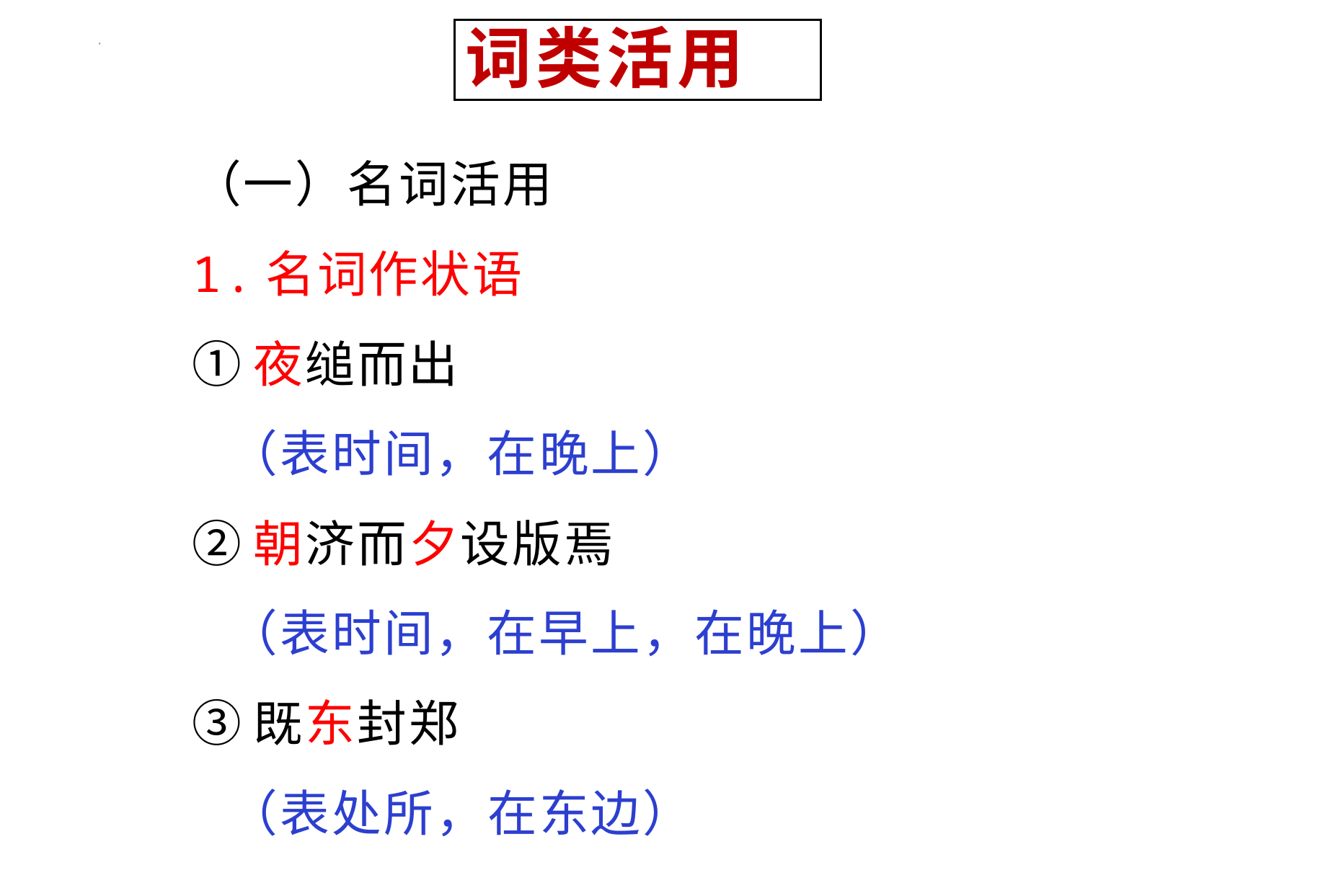

# 词类活用
（一）名词活用
1.名词作状语
①夜缒而出
  （表时间，在晚上）
②朝济而夕设版焉
  （表时间，在早上，在晚上）
③既东封郑
  （表处所，在东边）